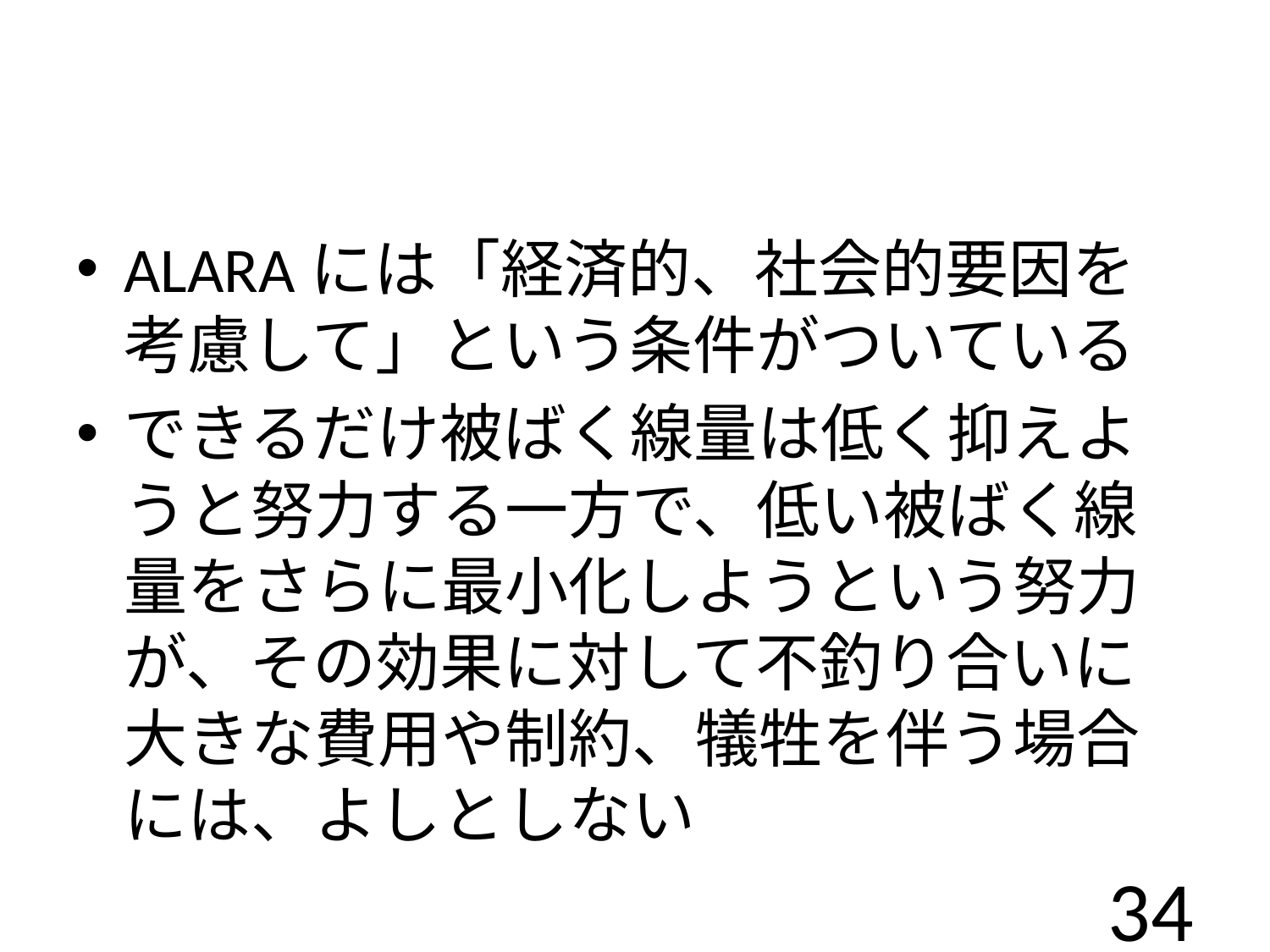

#
ALARAには「経済的、社会的要因を考慮して」という条件がついている
できるだけ被ばく線量は低く抑えようと努力する一方で、低い被ばく線量をさらに最小化しようという努力が、その効果に対して不釣り合いに大きな費用や制約、犠牲を伴う場合には、よしとしない
34